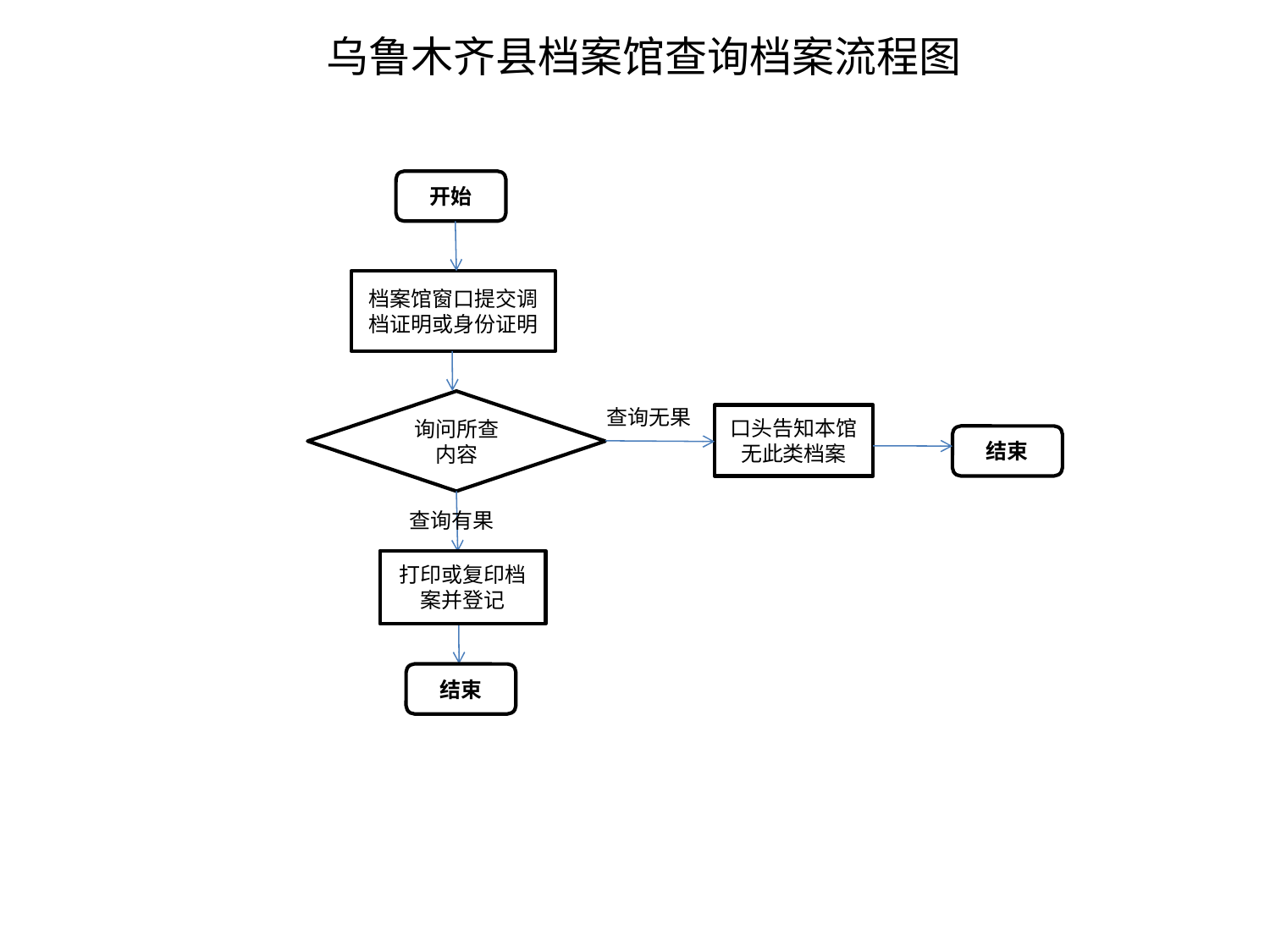

乌鲁木齐县档案馆查询档案流程图
开始
档案馆窗口提交调档证明或身份证明
询问所查
内容
查询无果
口头告知本馆无此类档案
结束
查询有果
打印或复印档案并登记
结束